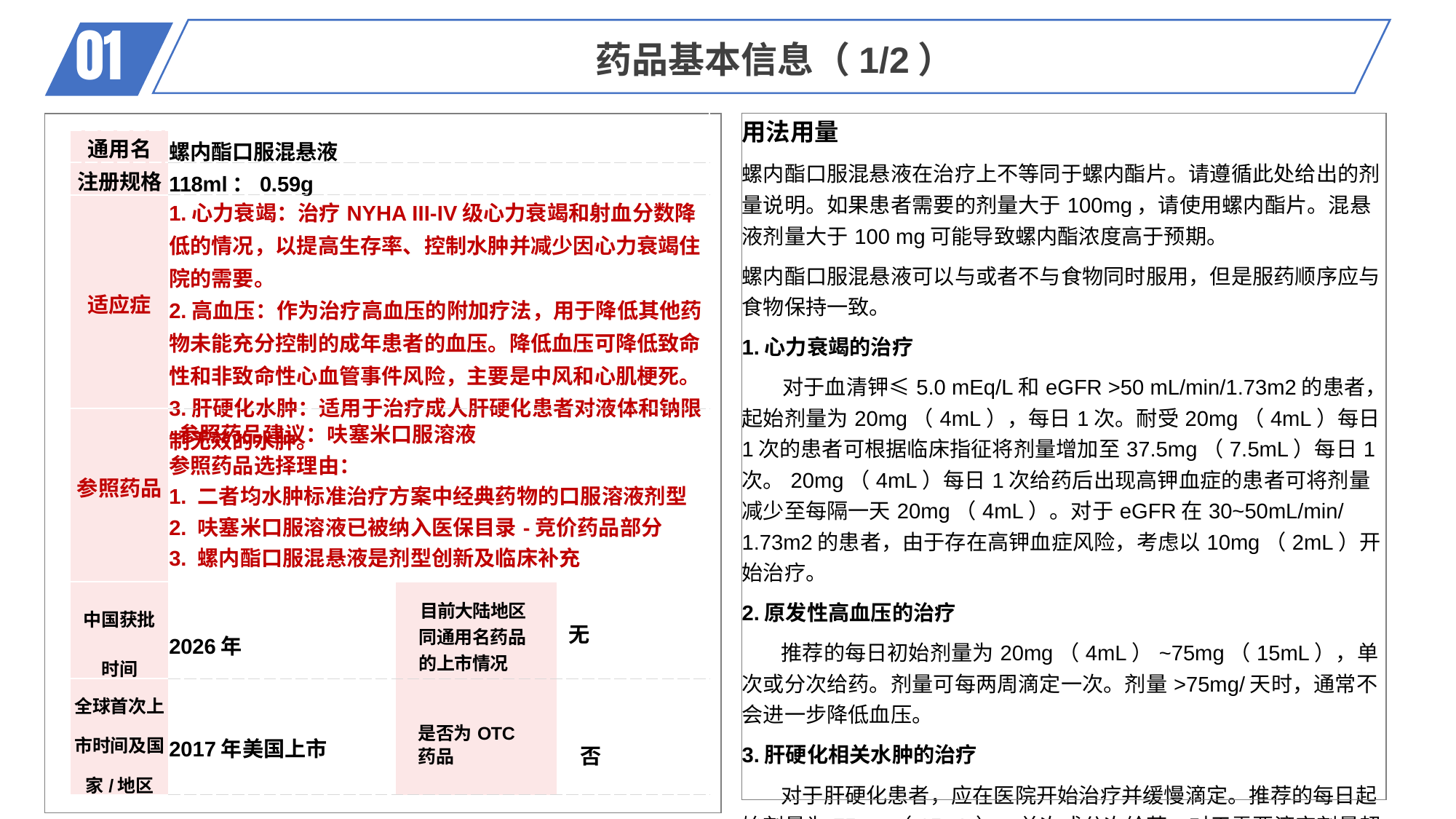

01

药品基本信息（1/2）
| 用法用量 螺内酯口服混悬液在治疗上不等同于螺内酯片。请遵循此处给出的剂量说明。如果患者需要的剂量大于100mg，请使用螺内酯片。混悬液剂量大于100 mg可能导致螺内酯浓度高于预期。 螺内酯口服混悬液可以与或者不与食物同时服用，但是服药顺序应与食物保持一致。 1.心力衰竭的治疗 对于血清钾≤5.0 mEq/L和eGFR >50 mL/min/1.73m2的患者，起始剂量为20mg（4mL），每日1次。耐受20mg（4mL）每日1次的患者可根据临床指征将剂量增加至37.5mg（7.5mL）每日1次。20mg（4mL）每日1次给药后出现高钾血症的患者可将剂量减少至每隔一天20mg（4mL）。对于eGFR在30~50mL/min/1.73m2的患者，由于存在高钾血症风险，考虑以10mg（2mL）开始治疗。 2.原发性高血压的治疗 推荐的每日初始剂量为20mg（4mL）~75mg（15mL），单次或分次给药。剂量可每两周滴定一次。剂量>75mg/天时，通常不会进一步降低血压。 3.肝硬化相关水肿的治疗 对于肝硬化患者，应在医院开始治疗并缓慢滴定。推荐的每日起始剂量为75mg（15mL），单次或分次给药。对于需要滴定剂量超过100mg的患者，请使用螺内酯片。当作为利尿的唯一药物时，在增加剂量之前至少用药5天以达到预期效果。 |
| --- |
|  |  |  |  |  |  |
| --- | --- | --- | --- | --- | --- |
|  | 通用名 | 螺内酯口服混悬液 |  |  |  |
|  | 注册规格 | 118ml：0.59g |  |  |  |
|  | 适应症 | 1.心力衰竭：治疗NYHA III-IV级心力衰竭和射血分数降低的情况，以提高生存率、控制水肿并减少因心力衰竭住院的需要。 2.高血压：作为治疗高血压的附加疗法，用于降低其他药物未能充分控制的成年患者的血压。降低血压可降低致命性和非致命性心血管事件风险，主要是中风和心肌梗死。 3.肝硬化水肿：适用于治疗成人肝硬化患者对液体和钠限制无效的水肿。 |  |  |  |
|  | 参照药品 | 参照药品建议：呋塞米口服溶液 参照药品选择理由： 1. 二者均水肿标准治疗方案中经典药物的口服溶液剂型 2. 呋塞米口服溶液已被纳入医保目录-竞价药品部分 3. 螺内酯口服混悬液是剂型创新及临床补充 |  |  |  |
|  | 中国获批 时间 | 2026年 | 目前大陆地区 同通用名药品 的上市情况 | 无 |  |
|  | 全球首次上市时间及国家/地区 | 2017年美国上市 | 是否为OTC 药品 | 否 |  |
|  |  |  |  |  |  |